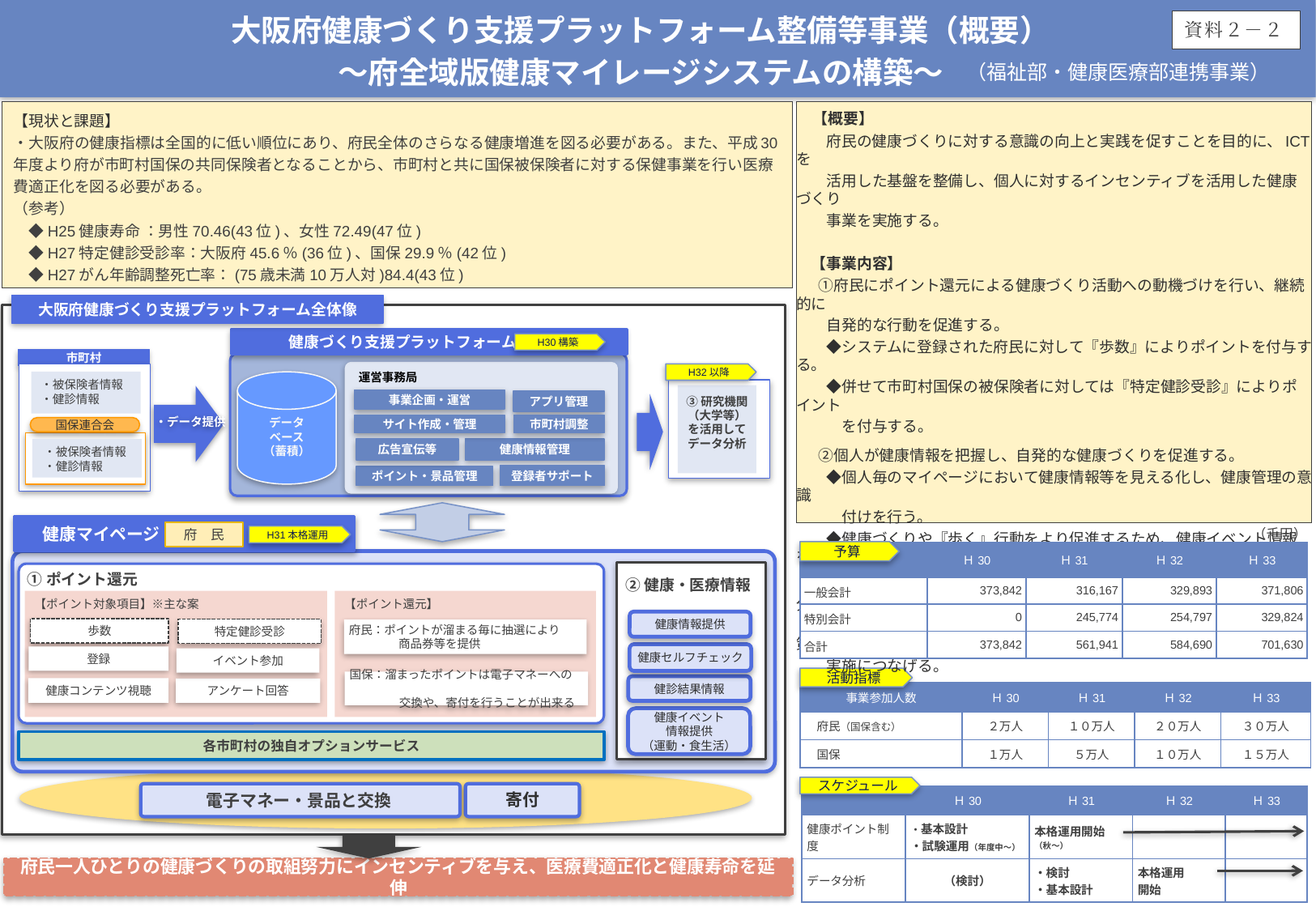

資料２－２
大阪府健康づくり支援プラットフォーム整備等事業（概要）
～府全域版健康マイレージシステムの構築～
（福祉部・健康医療部連携事業）
　【概要】
　　府民の健康づくりに対する意識の向上と実践を促すことを目的に、ICTを
　　活用した基盤を整備し、個人に対するインセンティブを活用した健康づくり
　　事業を実施する。

　【事業内容】
 　①府民にポイント還元による健康づくり活動への動機づけを行い、継続的に
　　自発的な行動を促進する。
　　◆システムに登録された府民に対して『歩数』によりポイントを付与する。
　　◆併せて市町村国保の被保険者に対しては『特定健診受診』によりポイント
　　　を付与する。

 　②個人が健康情報を把握し、自発的な健康づくりを促進する。
　　◆個人毎のマイページにおいて健康情報等を見える化し、健康管理の意識
　　　付けを行う。
　　◆健康づくりや『歩く』行動をより促進するため、健康イベント情報を発信する。

　 ③健診情報や歩数管理による健康行動の変容など、蓄積されたデータを分
　　析した上で、将来的に府民への効果的な健康づくりと医療費適正化施策の
　　実施につなげる。
【現状と課題】
・大阪府の健康指標は全国的に低い順位にあり、府民全体のさらなる健康増進を図る必要がある。また、平成30年度より府が市町村国保の共同保険者となることから、市町村と共に国保被保険者に対する保健事業を行い医療費適正化を図る必要がある。
（参考）
　◆H25健康寿命 ：男性70.46(43位)、女性72.49(47位)
　◆H27特定健診受診率：大阪府45.6％(36位)、国保29.9％(42位)
　◆H27がん年齢調整死亡率：(75歳未満10万人対)84.4(43位)

大阪府健康づくり支援プラットフォーム全体像

　　　健康づくり支援プラットフォーム
H30構築
市町村

運営事務局

H32以降
・被保険者情報
・健診情報
データ
ベース
（蓄積）

③研究機関（大学等）を活用して
データ分析

事業企画・運営
アプリ管理

・データ提供
市町村調整
サイト作成・管理
国保連合会

広告宣伝等
　・被保険者情報
　・健診情報
健康情報管理
登録者サポート
ポイント・景品管理

　健康マイページ
（千円）
府　民
H31本格運用
予算
|  | Ｈ30 | Ｈ31 | Ｈ32 | Ｈ33 |
| --- | --- | --- | --- | --- |
| 一般会計 | 373,842 | 316,167 | 329,893 | 371,806 |
| 特別会計 | 0 | 245,774 | 254,797 | 329,824 |
| 合計 | 373,842 | 561,941 | 584,690 | 701,630 |

①ポイント還元
②健康・医療情報
【ポイント対象項目】※主な案

歩数
特定健診受診
登録
イベント参加
アンケート回答
【ポイント還元】

健康情報提供
府民：ポイントが溜まる毎に抽選により
　　　　 商品券等を提供
健康セルフチェック
活動指標
国保：溜まったポイントは電子マネーへの
　　　　 交換や、寄付を行うことが出来る
健診結果情報
健康コンテンツ視聴
| 事業参加人数 | Ｈ30 | Ｈ31 | Ｈ32 | Ｈ33 |
| --- | --- | --- | --- | --- |
| 府民（国保含む） | ２万人 | １０万人 | ２０万人 | ３０万人 |
| 国保 | １万人 | ５万人 | １０万人 | １５万人 |
健康イベント
情報提供
（運動・食生活）
各市町村の独自オプションサービス

スケジュール
電子マネー・景品と交換
寄付

|  | Ｈ30 | Ｈ31 | Ｈ32 | Ｈ33 |
| --- | --- | --- | --- | --- |
| 健康ポイント制度 | ・基本設計 ・試験運用（年度中～） | 本格運用開始 （秋～） |  |  |
| データ分析 | （検討） | ・検討 ・基本設計 | 本格運用 開始 |  |

府民一人ひとりの健康づくりの取組努力にインセンティブを与え、医療費適正化と健康寿命を延伸